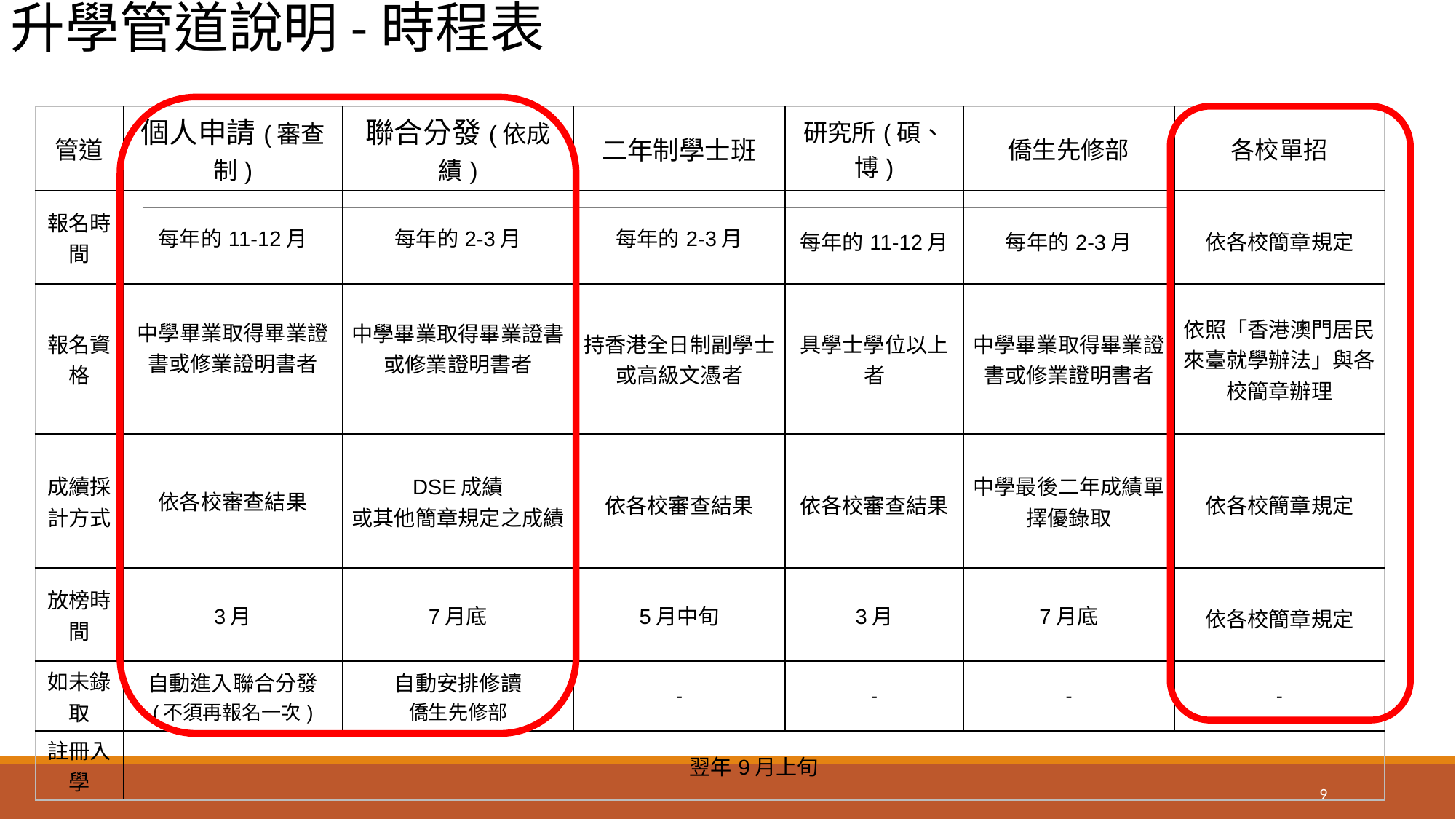

升學管道說明-時程表

| 管道 | 個人申請(審查制) | 聯合分發(依成績) | 二年制學士班 | 研究所(碩、博) | 僑生先修部 | 各校單招 |
| --- | --- | --- | --- | --- | --- | --- |
| 報名時間 | 每年的11-12月 | 每年的2-3月 | 每年的2-3月 | 每年的11-12月 | 每年的2-3月 | 依各校簡章規定 |
| 報名資格 | 中學畢業取得畢業證書或修業證明書者 | 中學畢業取得畢業證書或修業證明書者 | 持香港全日制副學士或高級文憑者 | 具學士學位以上者 | 中學畢業取得畢業證書或修業證明書者 | 依照「香港澳門居民來臺就學辦法」與各校簡章辦理 |
| 成續採計方式 | 依各校審查結果 | DSE成績 或其他簡章規定之成績 | 依各校審查結果 | 依各校審查結果 | 中學最後二年成績單擇優錄取 | 依各校簡章規定 |
| 放榜時間 | 3月 | 7月底 | 5月中旬 | 3月 | 7月底 | 依各校簡章規定 |
| 如未錄取 | 自動進入聯合分發 (不須再報名一次) | 自動安排修讀 僑生先修部 | - | - | - | - |
| 註冊入學 | 翌年9月上旬 |  |  |  |  |  |

9